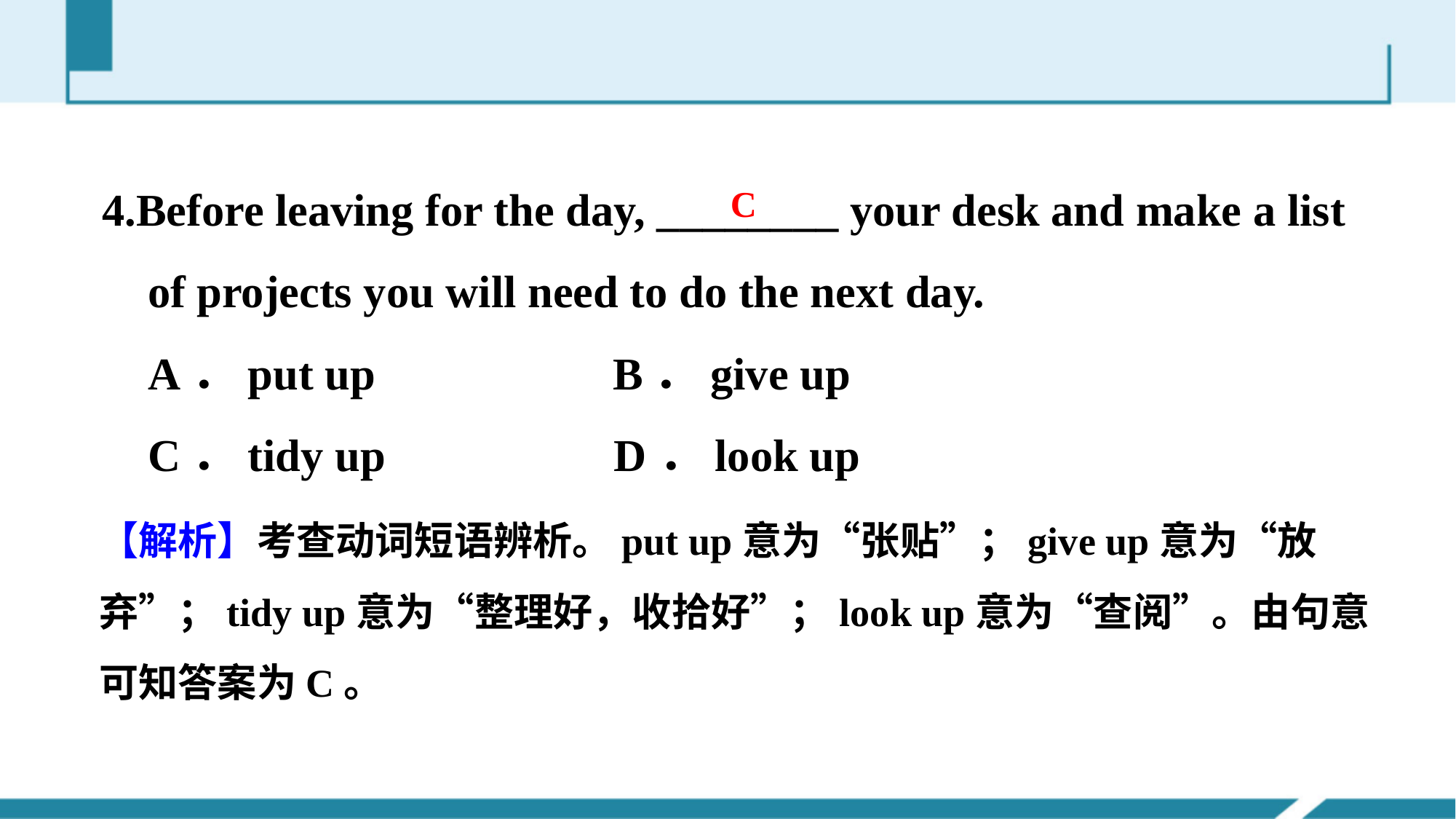

4.Before leaving for the day, ________ your desk and make a list
    of projects you will need to do the next day.
    A．put up　　            B．give up
    C．tidy up                    D．look up
C
【解析】考查动词短语辨析。put up意为“张贴”；give up意为“放弃”；tidy up意为“整理好，收拾好”；look up意为“查阅”。由句意可知答案为C。